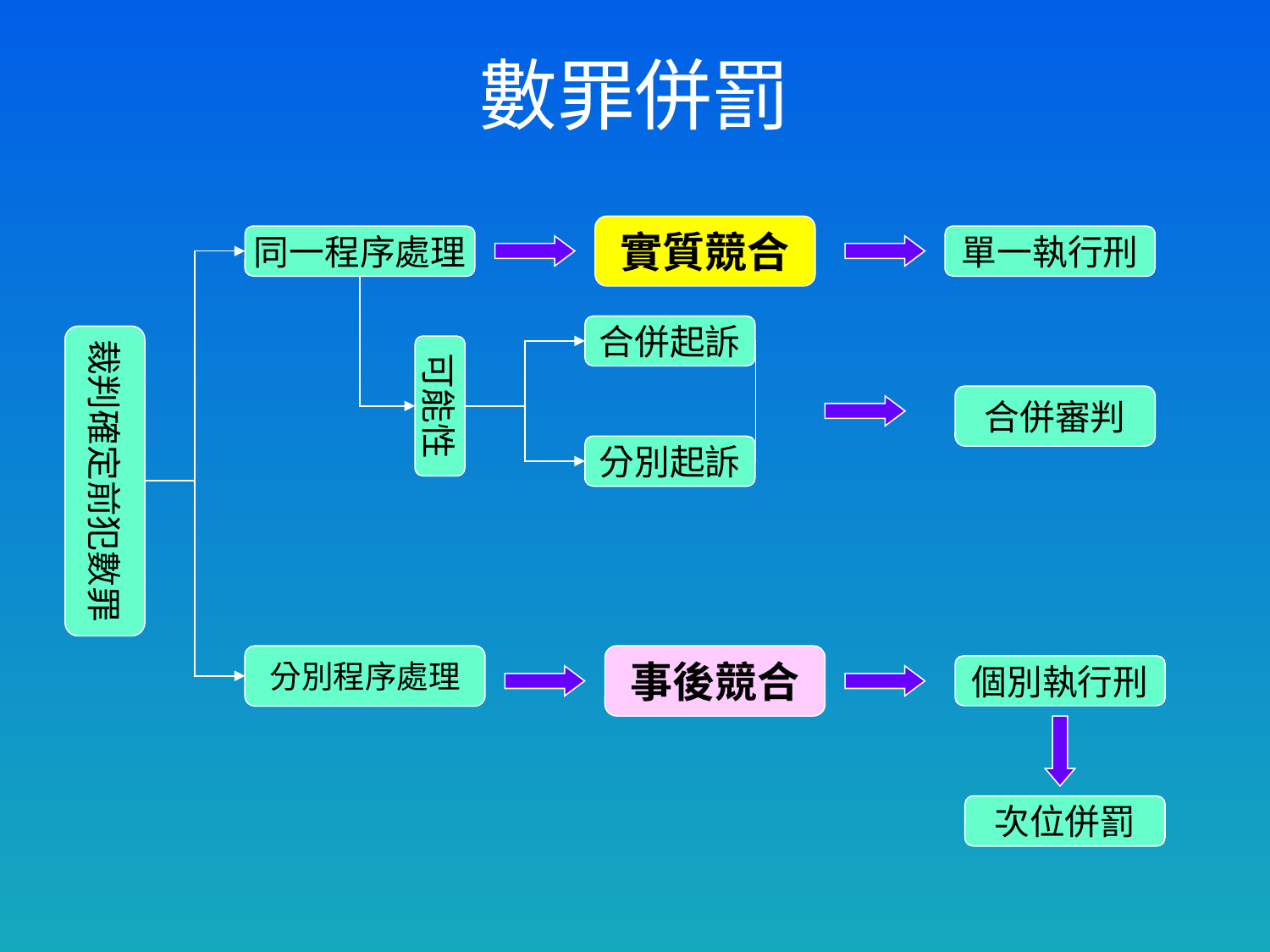

# 數罪併罰
實質競合
同一程序處理
單一執行刑

合併起訴
裁判確定前犯數罪
可能性
合併審判

分別起訴
分別程序處理
事後競合
個別執行刑

次位併罰